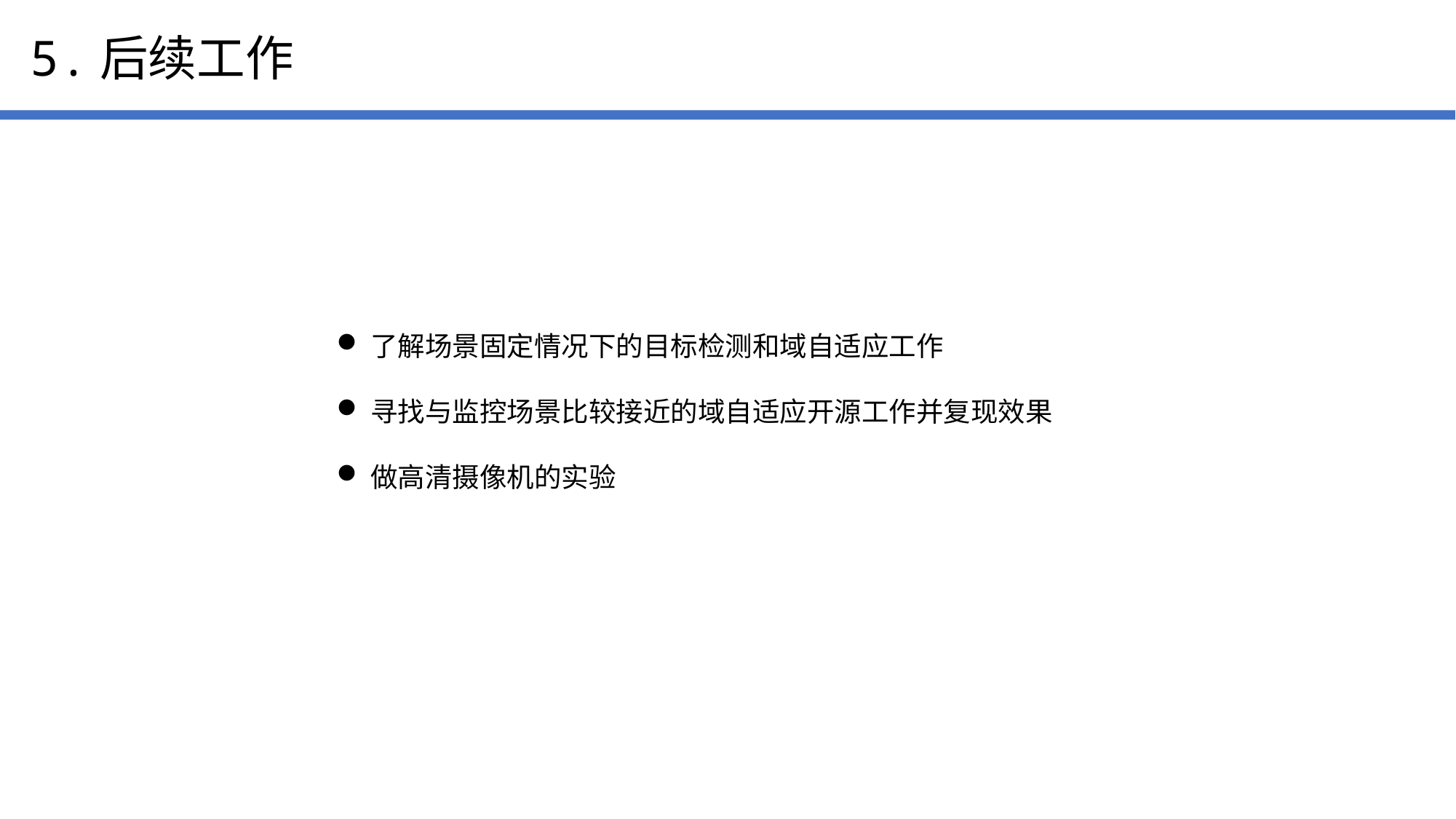

5.后续工作

了解场景固定情况下的目标检测和域自适应工作
寻找与监控场景比较接近的域自适应开源工作并复现效果
做高清摄像机的实验